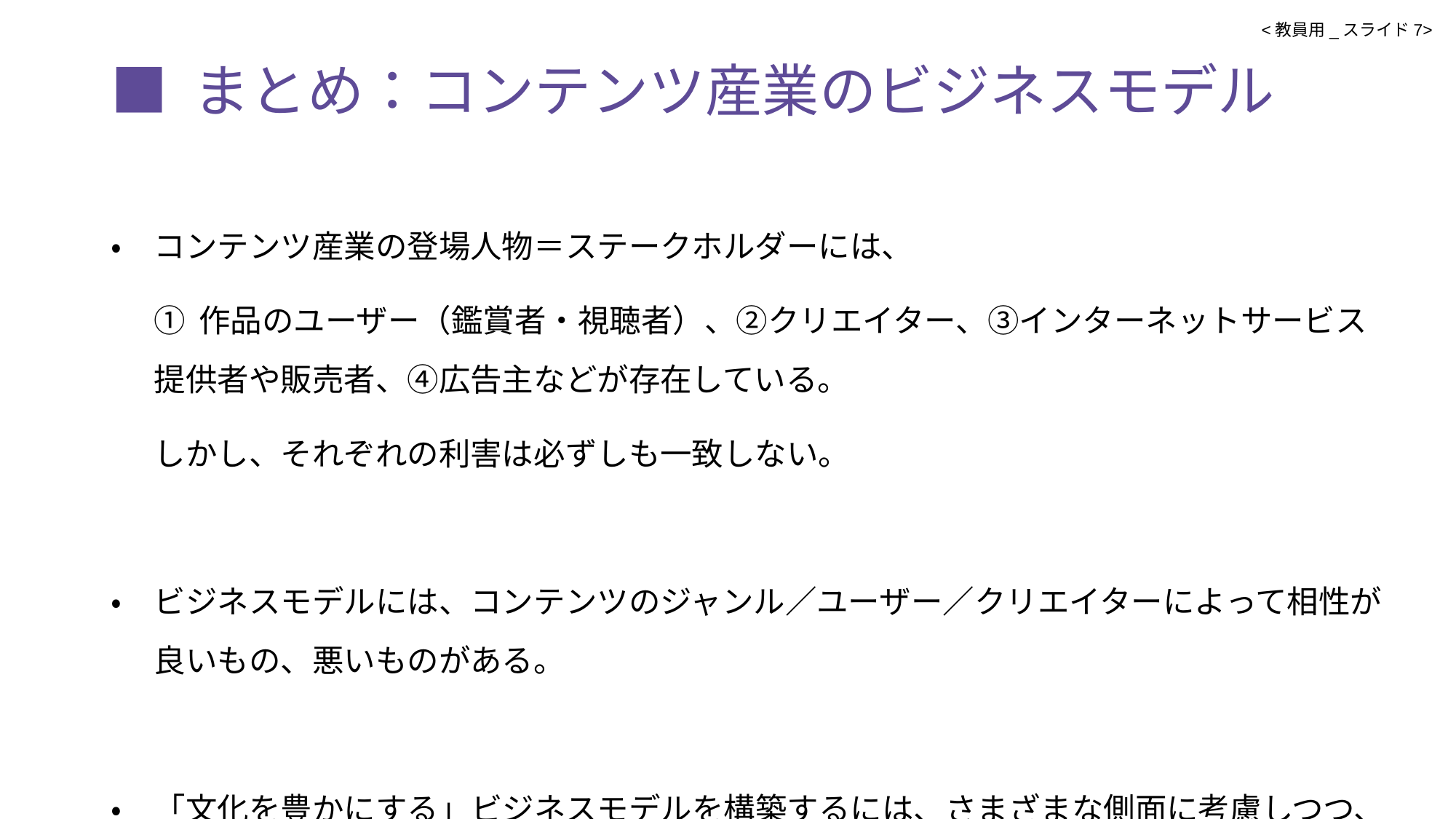

<教員用_スライド7>
# ■ まとめ：コンテンツ産業のビジネスモデル
•	コンテンツ産業の登場人物＝ステークホルダーには、
	①作品のユーザー（鑑賞者・視聴者）、②クリエイター、③インターネットサービス提供者や販売者、④広告主などが存在している。
	しかし、それぞれの利害は必ずしも一致しない。

•	ビジネスモデルには、コンテンツのジャンル／ユーザー／クリエイターによって相性が良いもの、悪いものがある。

•	「文化を豊かにする」ビジネスモデルを構築するには、さまざまな側面に考慮しつつ、バランスの取れた創作環境を作るのが望ましい。